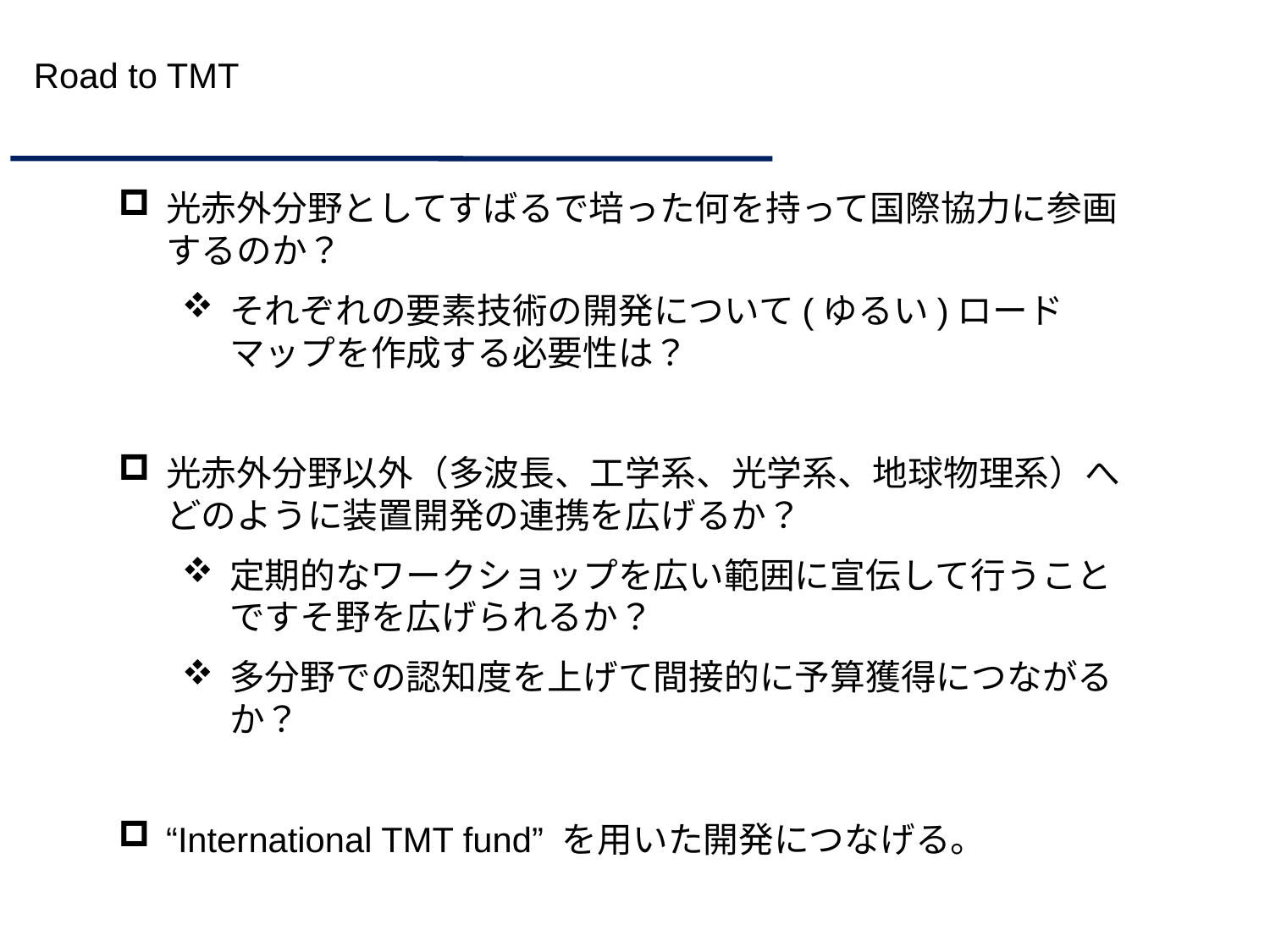

# Road to TMT
光赤外分野としてすばるで培った何を持って国際協力に参画するのか？
それぞれの要素技術の開発について(ゆるい)ロードマップを作成する必要性は？

光赤外分野以外（多波長、工学系、光学系、地球物理系）へどのように装置開発の連携を広げるか？
定期的なワークショップを広い範囲に宣伝して行うことですそ野を広げられるか？
多分野での認知度を上げて間接的に予算獲得につながるか？

“International TMT fund” を用いた開発につなげる。